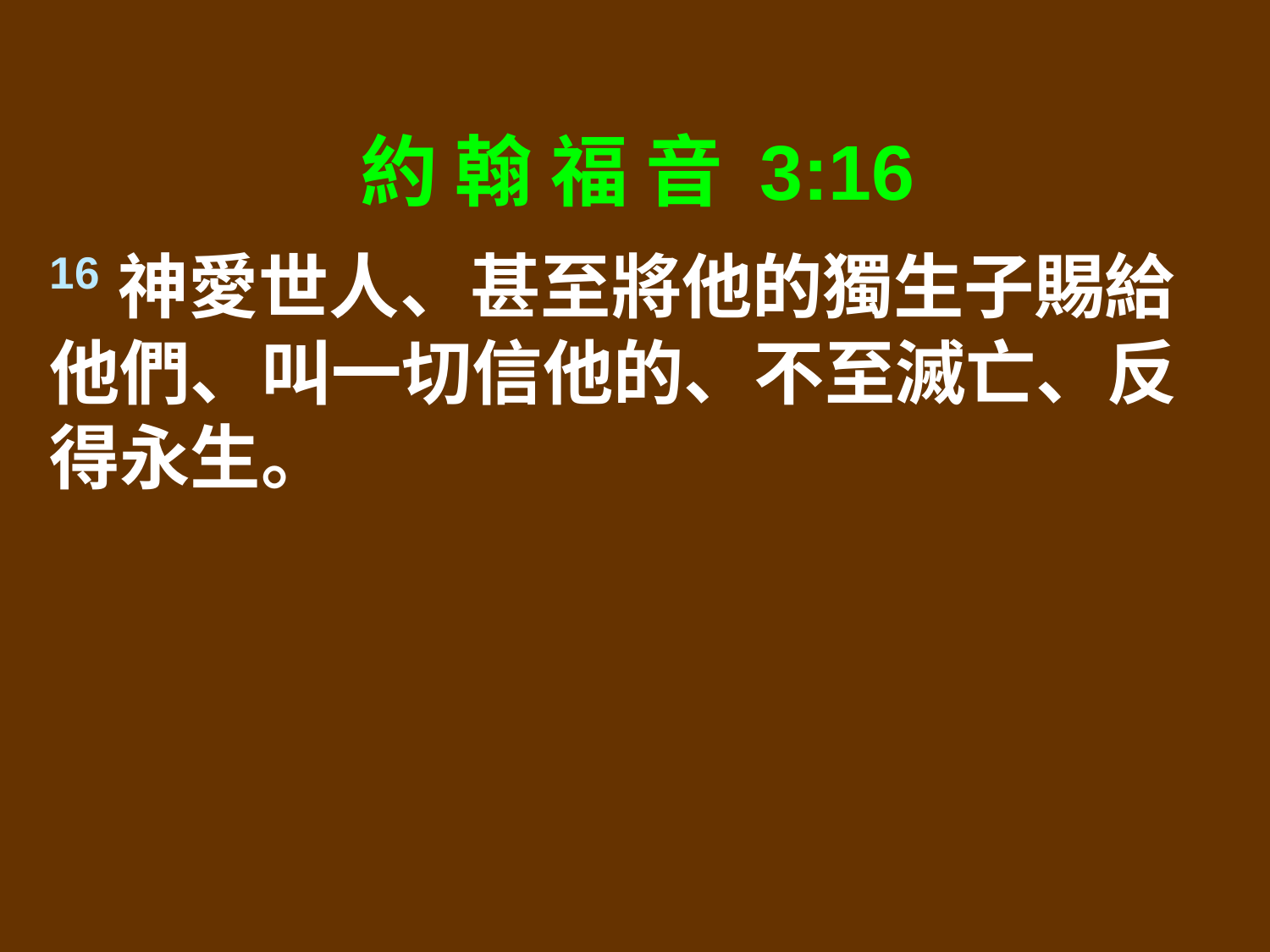

約 翰 福 音 3:16
16神愛世人、甚至將他的獨生子賜給他們、叫一切信他的、不至滅亡、反得永生。